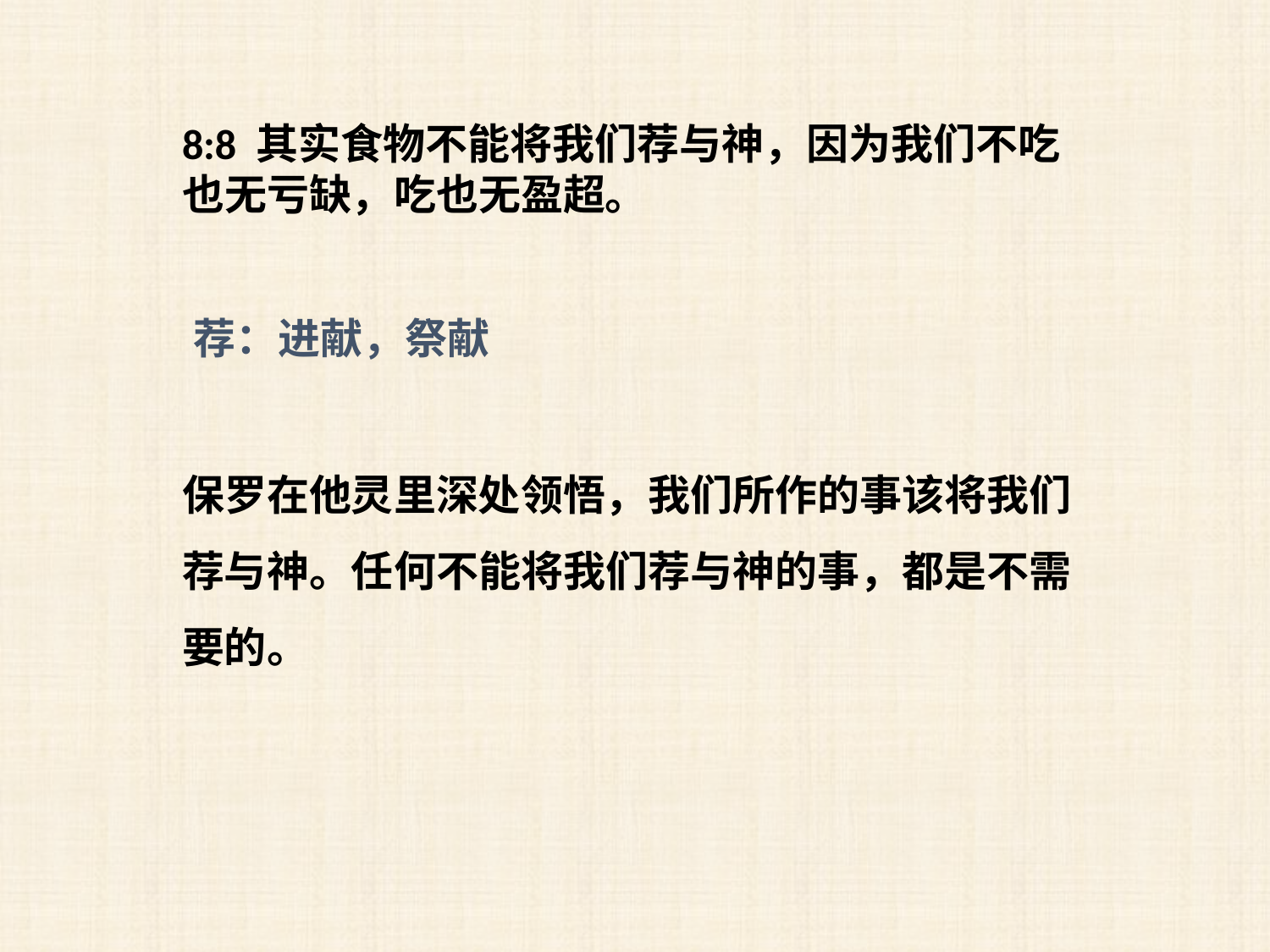

8:8 其实食物不能将我们荐与神，因为我们不吃也无亏缺，吃也无盈超。
荐：进献，祭献
保罗在他灵里深处领悟，我们所作的事该将我们荐与神。任何不能将我们荐与神的事，都是不需要的。